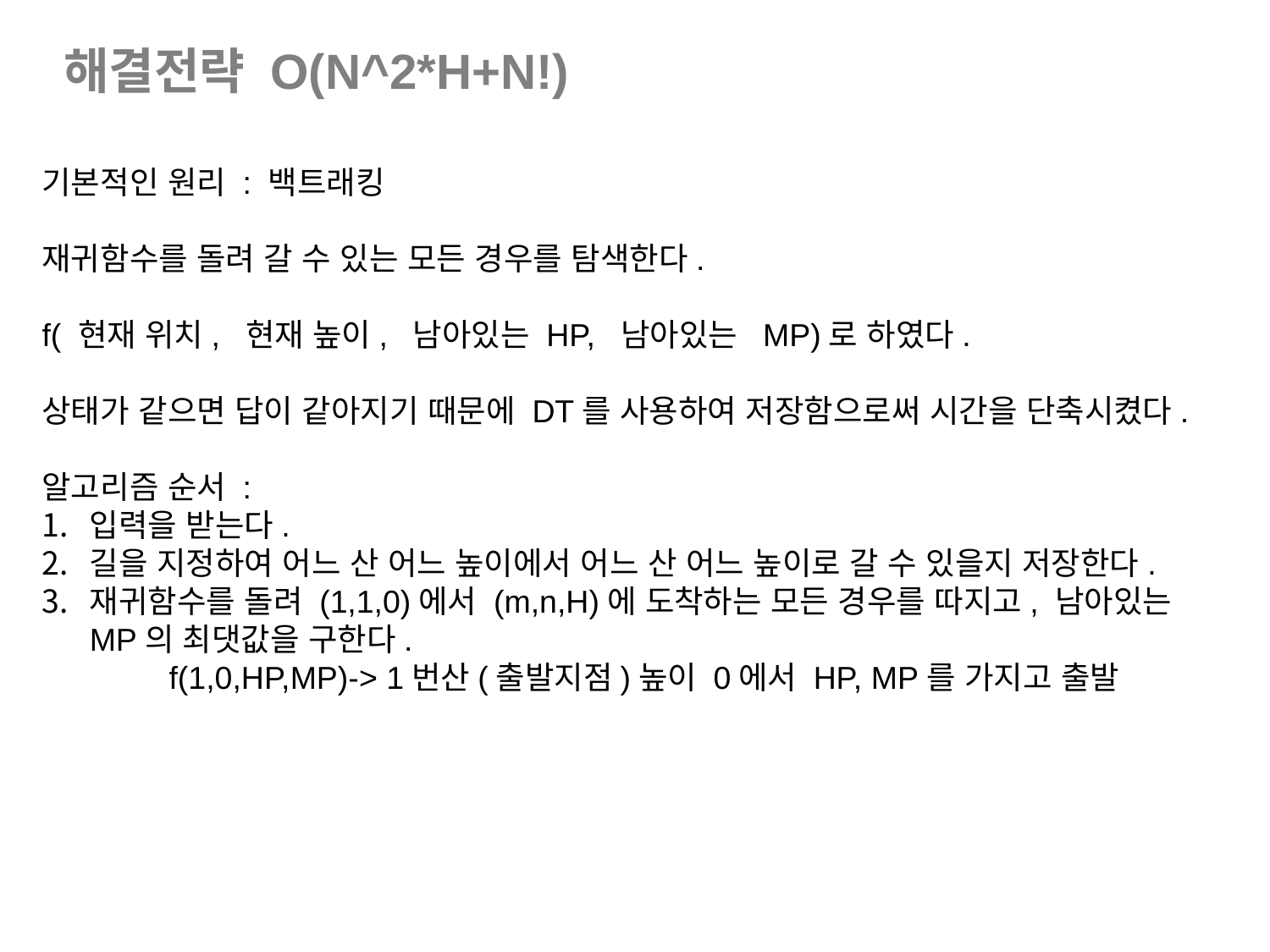

해결전략 O(N^2*H+N!)
기본적인 원리 : 백트래킹

재귀함수를 돌려 갈 수 있는 모든 경우를 탐색한다.

f( 현재 위치,  현재 높이,  남아있는 HP,  남아있는  MP)로 하였다.

상태가 같으면 답이 같아지기 때문에 DT를 사용하여 저장함으로써 시간을 단축시켰다.

알고리즘 순서 :
입력을 받는다.
길을 지정하여 어느 산 어느 높이에서 어느 산 어느 높이로 갈 수 있을지 저장한다.
재귀함수를 돌려 (1,1,0)에서 (m,n,H)에 도착하는 모든 경우를 따지고, 남아있는 MP의 최댓값을 구한다.
	f(1,0,HP,MP)-> 1번산(출발지점)높이 0에서 HP, MP를 가지고 출발